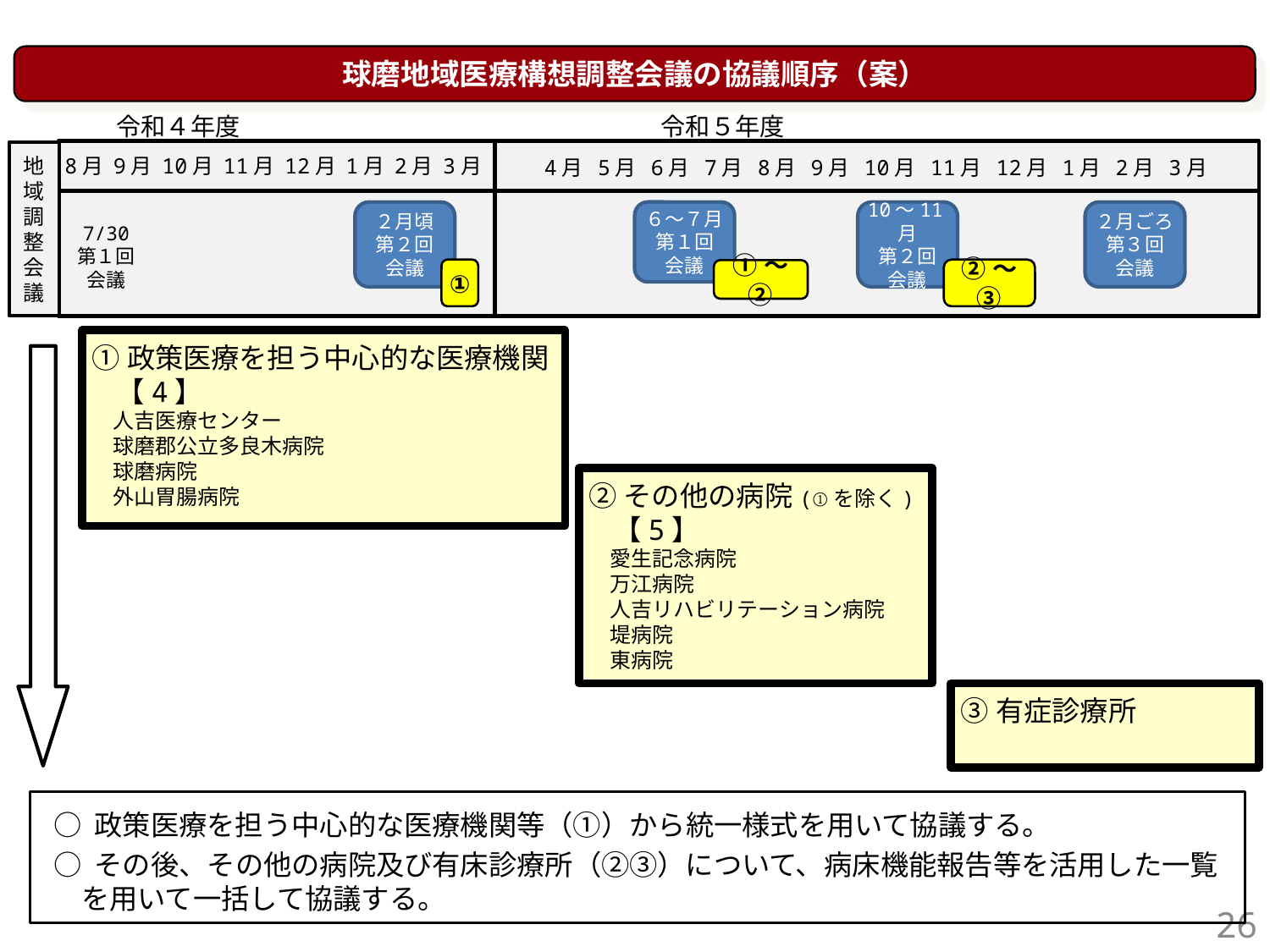

球磨地域医療構想調整会議の協議順序（案）
　    令和４年度　　　　　　　　　　　　 　                 令和５年度
8月 9月 10月 11月 12月 1月 2月 3月

地域調整会議
4月  5月  6月  7月  8月  9月  10月  11月  12月  1月  2月  3月

２月頃
第２回
会議
６～７月
第１回
会議
10～11月
第２回
会議
２月ごろ
第３回
会議
7/30
第１回会議
①
②～③
①～②
①政策医療を担う中心的な医療機関【4】
　人吉医療センター
　球磨郡公立多良木病院
　球磨病院
　外山胃腸病院

②その他の病院(①を除く)【5】
　愛生記念病院
　万江病院
　人吉リハビリテーション病院
　堤病院
　東病院
③有症診療所

○ 政策医療を担う中心的な医療機関等（①）から統一様式を用いて協議する。

○ その後、その他の病院及び有床診療所（②③）について、病床機能報告等を活用した一覧
　を用いて一括して協議する。
26